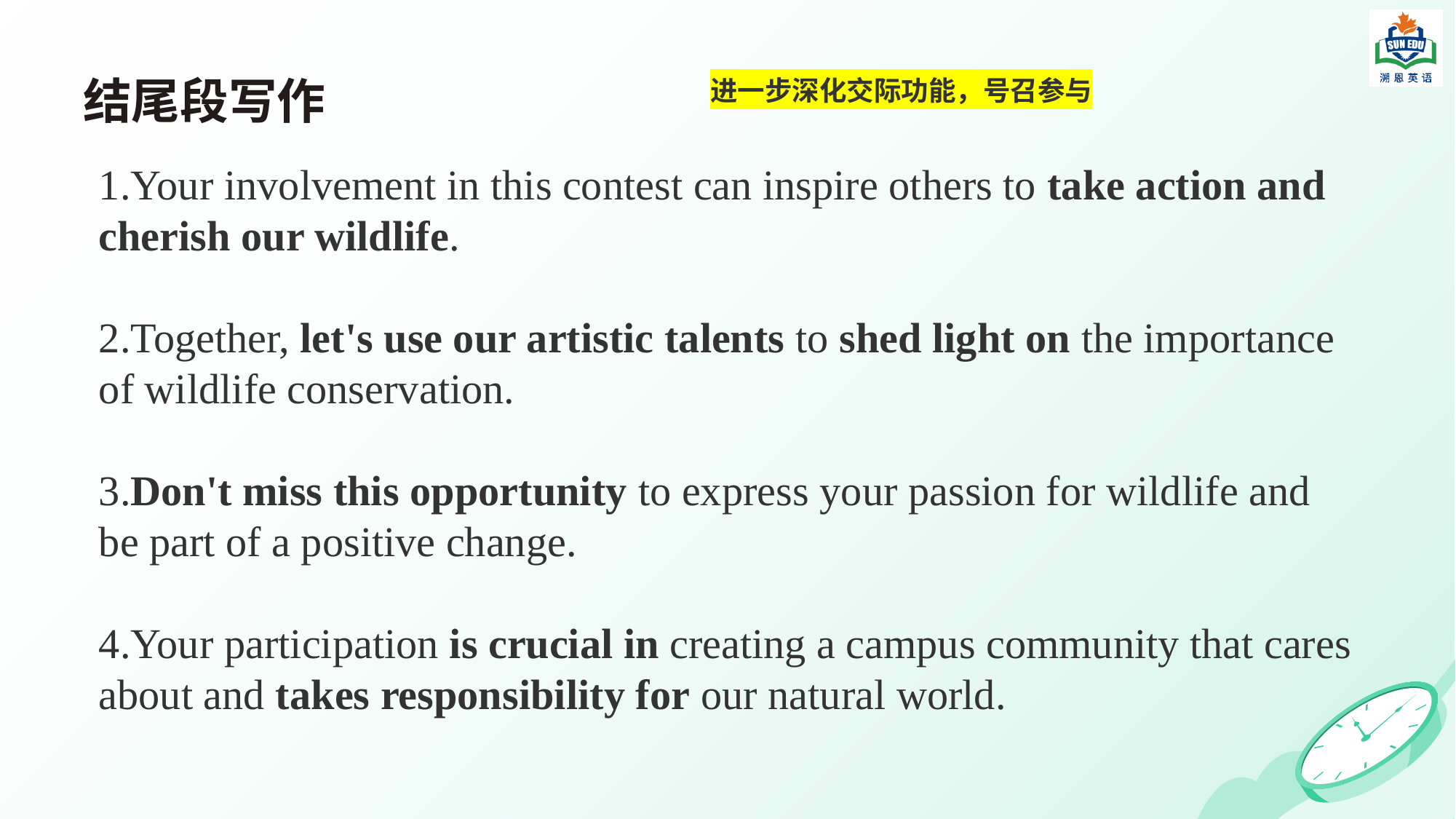

# 结尾段写作
进一步深化交际功能，号召参与
1.Your involvement in this contest can inspire others to take action and cherish our wildlife.

2.Together, let's use our artistic talents to shed light on the importance of wildlife conservation.

3.Don't miss this opportunity to express your passion for wildlife and be part of a positive change.

4.Your participation is crucial in creating a campus community that cares about and takes responsibility for our natural world.